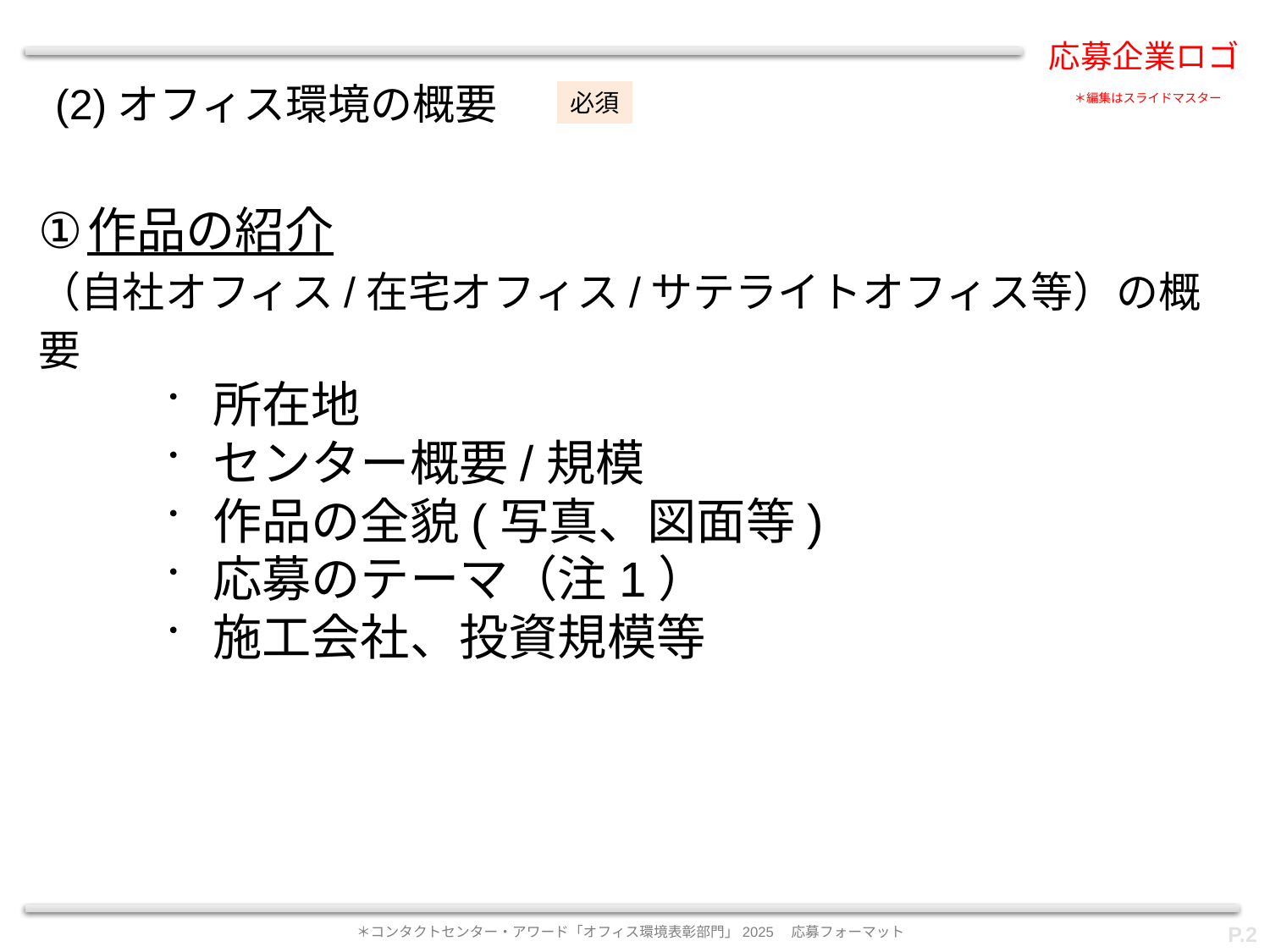

(2)オフィス環境の概要
必須
作品の紹介
（自社オフィス/在宅オフィス/サテライトオフィス等）の概要
所在地
センター概要/規模
作品の全貌(写真、図面等)
応募のテーマ（注1）
施工会社、投資規模等

P.2